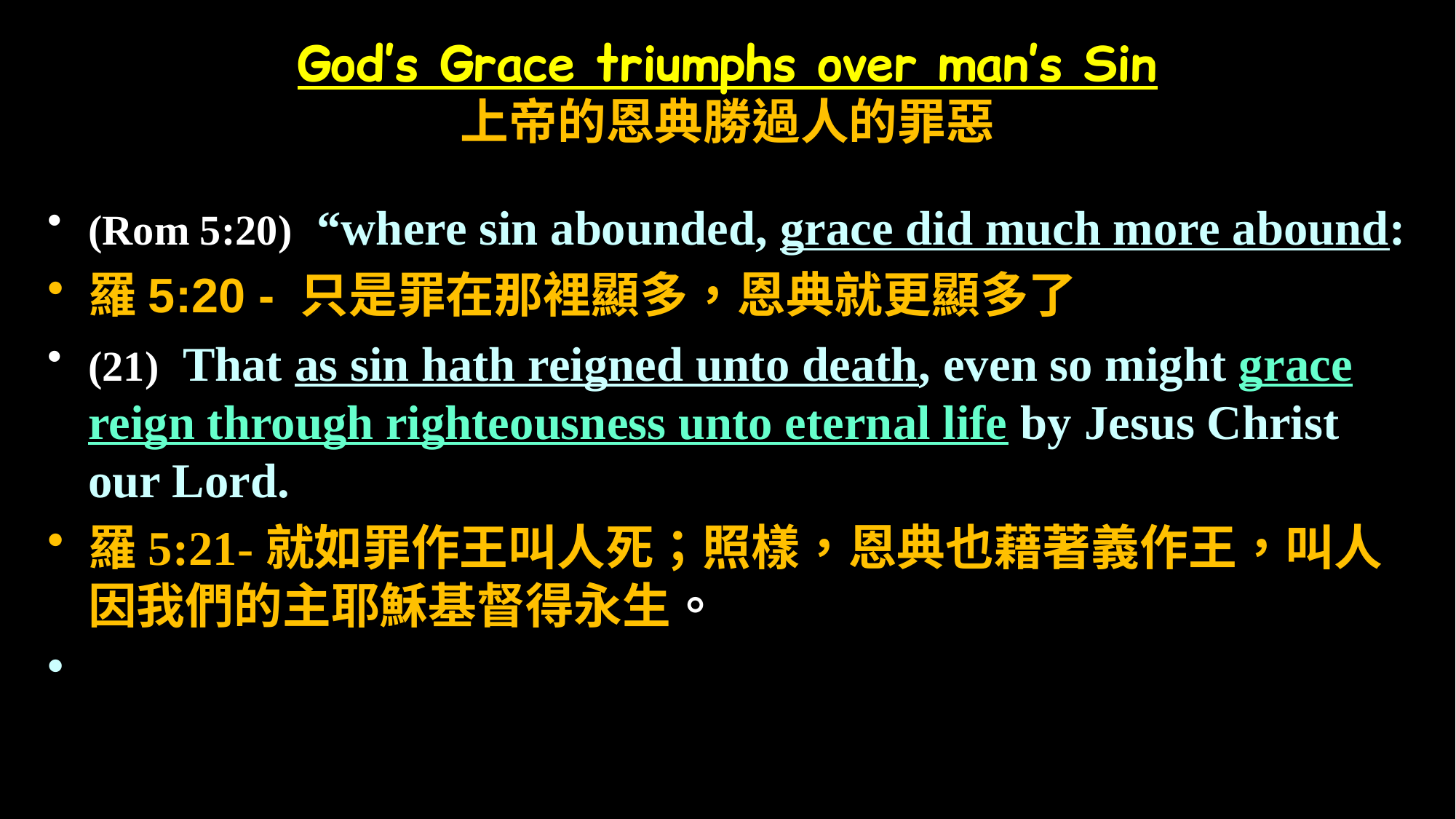

# God’s Grace triumphs over man’s Sin 上帝的恩典勝過人的罪惡
(Rom 5:20)  “where sin abounded, grace did much more abound:
羅5:20 - 只是罪在那裡顯多，恩典就更顯多了
(21)  That as sin hath reigned unto death, even so might grace reign through righteousness unto eternal life by Jesus Christ our Lord.
羅5:21-就如罪作王叫人死；照樣，恩典也藉著義作王，叫人因我們的主耶穌基督得永生。